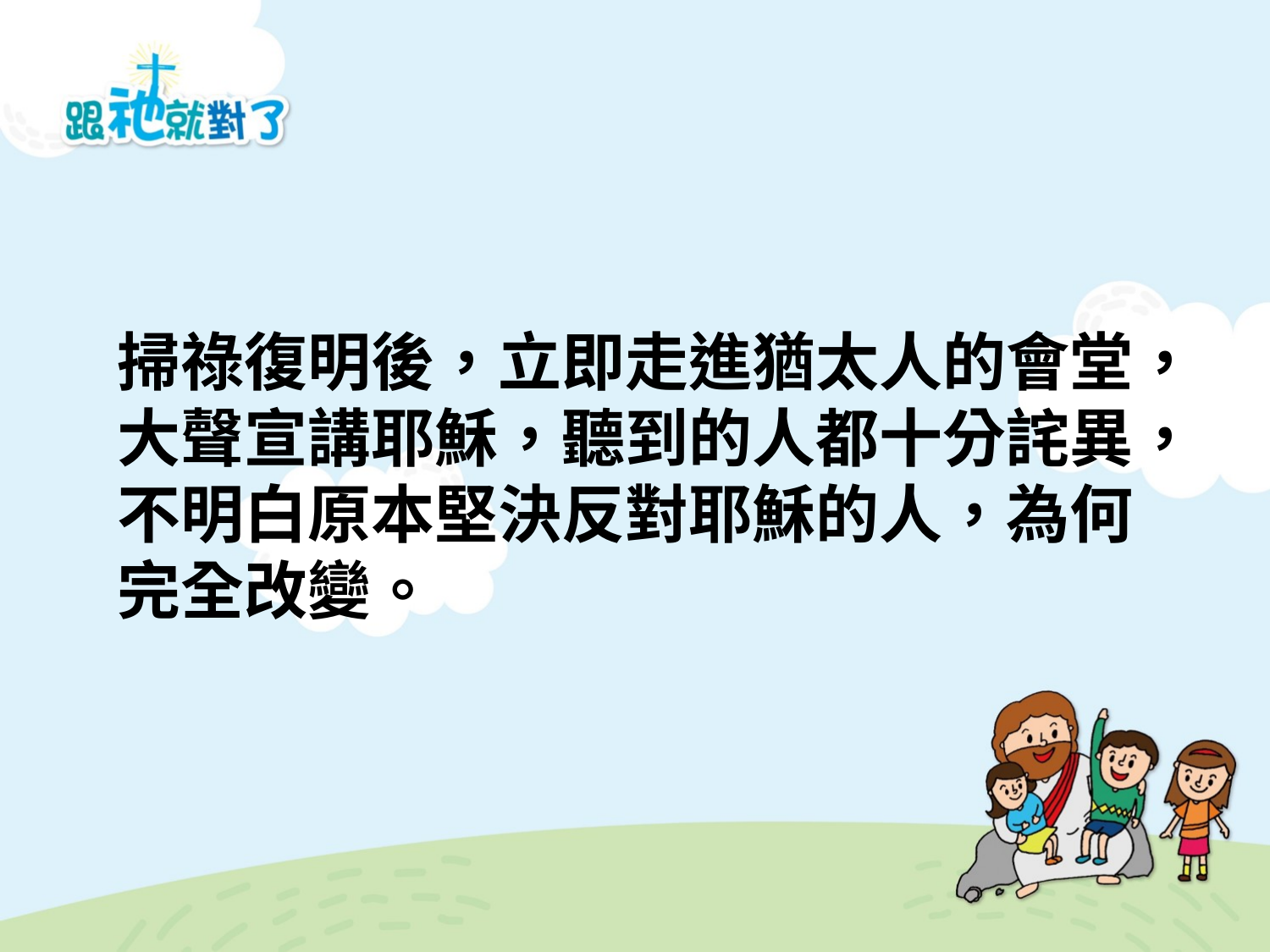

掃祿復明後，立即走進猶太人的會堂，大聲宣講耶穌，聽到的人都十分詫異，不明白原本堅決反對耶穌的人，為何完全改變。